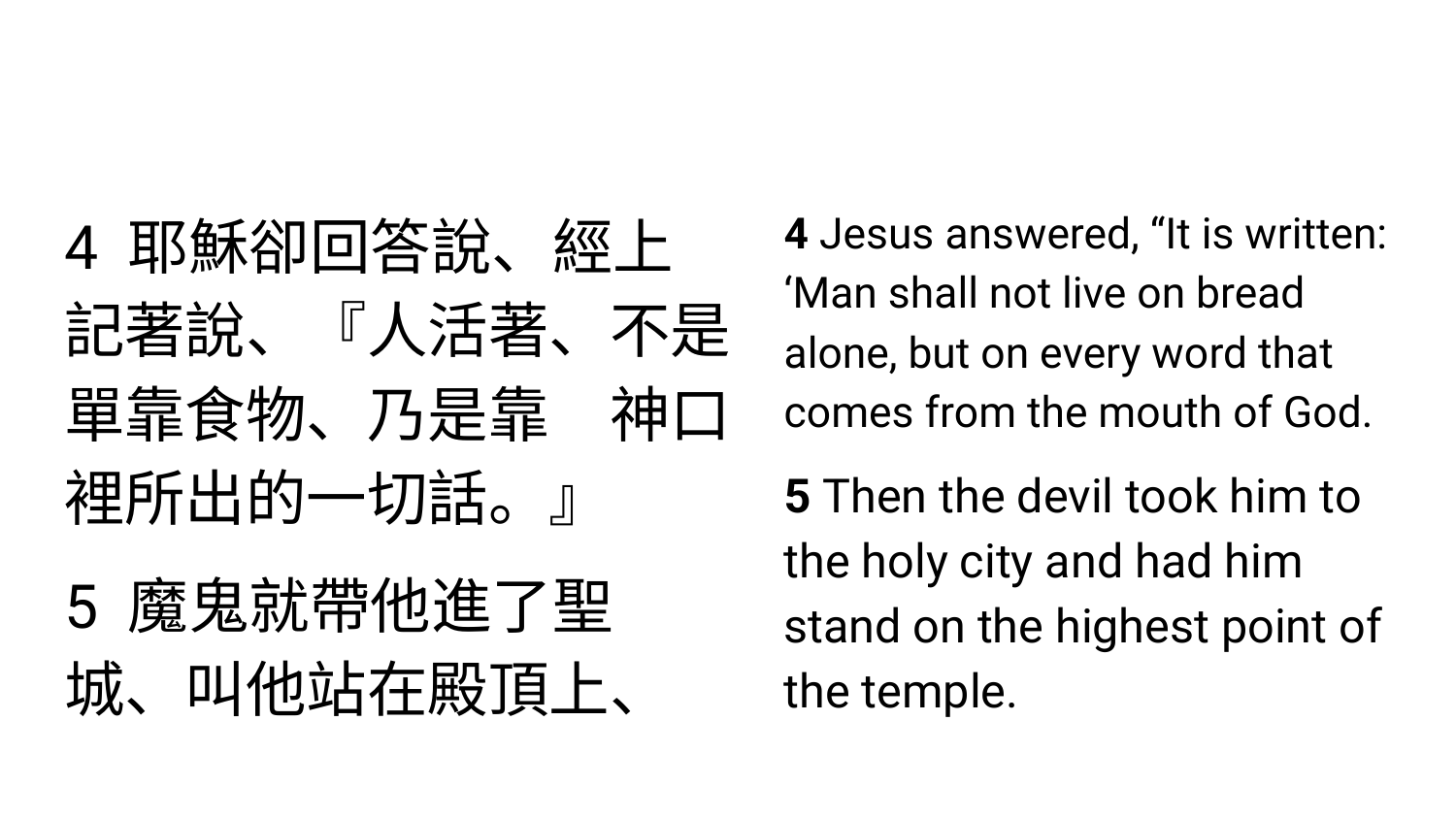

#
4 耶穌卻回答說、經上記著說、『人活著、不是單靠食物、乃是靠　神口裡所出的一切話。』
5 魔鬼就帶他進了聖城、叫他站在殿頂上、
4 Jesus answered, “It is written: ‘Man shall not live on bread alone, but on every word that comes from the mouth of God.
5 Then the devil took him to the holy city and had him stand on the highest point of the temple.